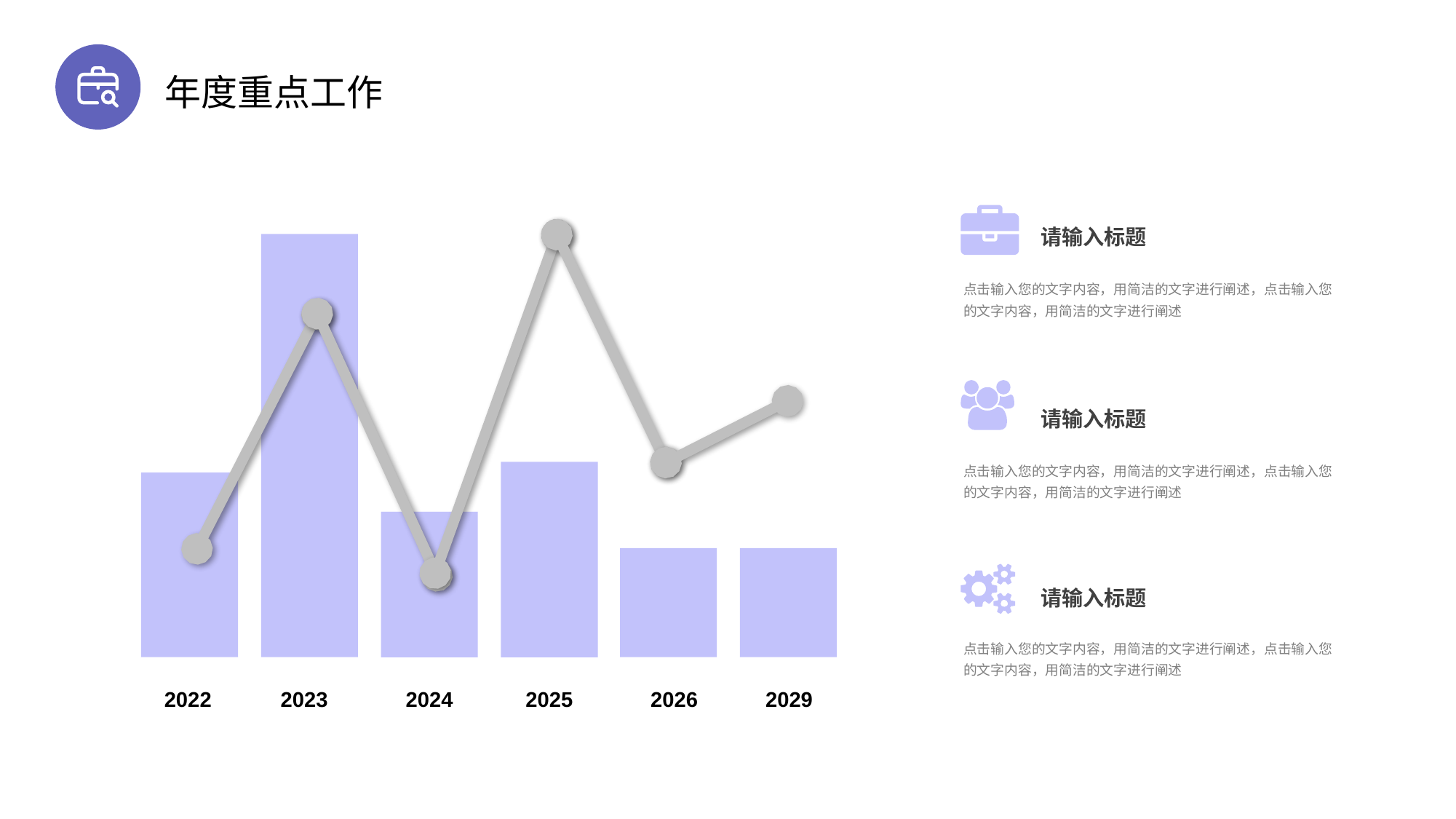

年度重点工作

请输入标题

点击输入您的文字内容，用简洁的文字进行阐述，点击输入您的文字内容，用简洁的文字进行阐述

请输入标题
点击输入您的文字内容，用简洁的文字进行阐述，点击输入您的文字内容，用简洁的文字进行阐述

请输入标题
点击输入您的文字内容，用简洁的文字进行阐述，点击输入您的文字内容，用简洁的文字进行阐述
2022
2023
2024
2025
2026
2029
PPT模板 http://www.1ppt.com/moban/